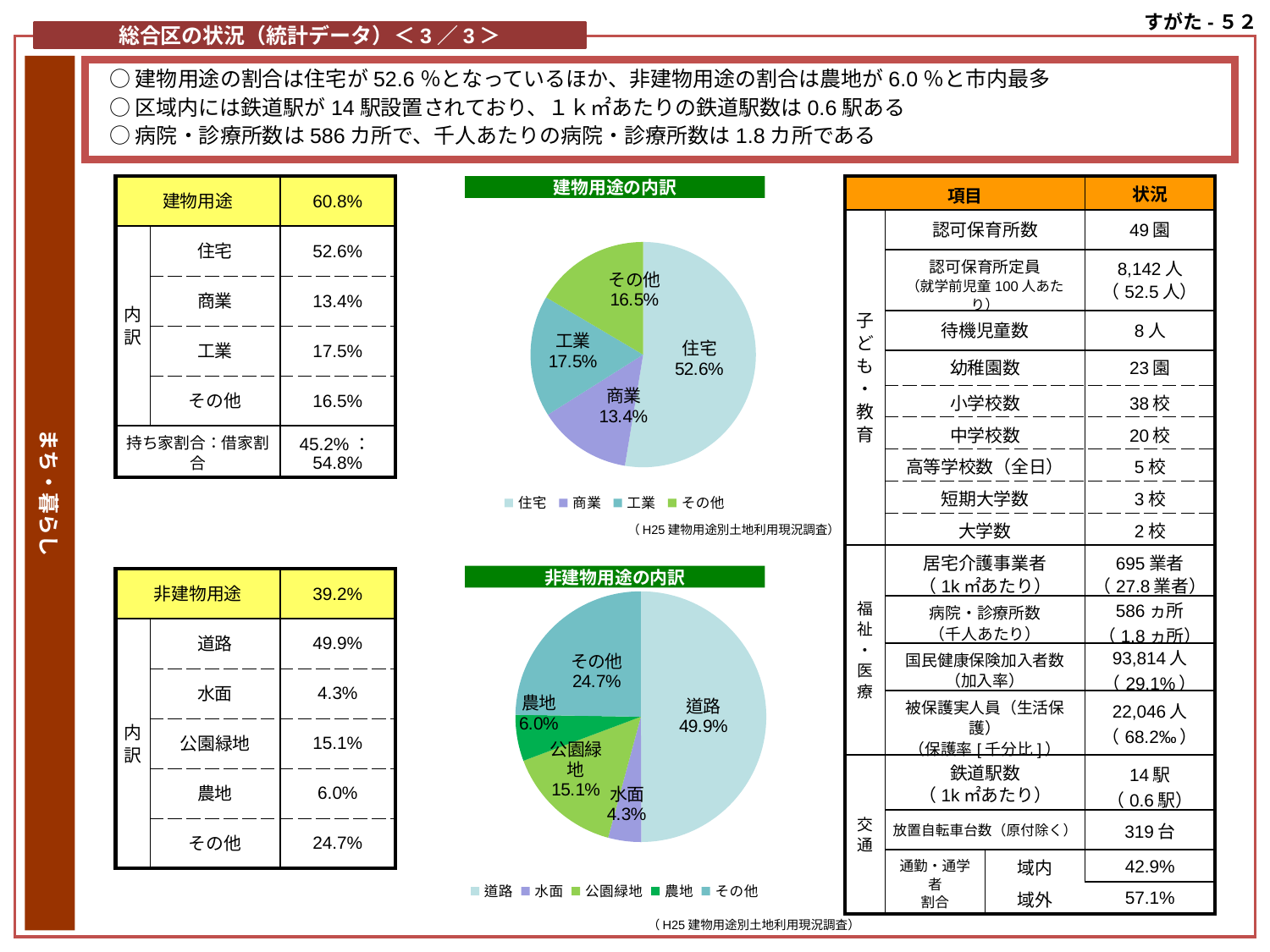

すがた-５２
総合区の状況（統計データ）＜3／3＞

まち・暮らし

○建物用途の割合は住宅が52.6％となっているほか、非建物用途の割合は農地が6.0％と市内最多
○区域内には鉄道駅が14駅設置されており、１ｋ㎡あたりの鉄道駅数は0.6駅ある
○病院・診療所数は586カ所で、千人あたりの病院・診療所数は1.8カ所である
| 建物用途 |  | 60.8% |
| --- | --- | --- |
| 内訳 | 住宅 | 52.6% |
|  | 商業 | 13.4% |
|  | 工業 | 17.5% |
|  | その他 | 16.5% |
| 持ち家割合：借家割合 |  | 45.2%：54.8% |
建物用途の内訳
| 項目 |  |  | 状況 |
| --- | --- | --- | --- |
| 子ども・教育 | 認可保育所数 |  | 49園 |
|  | 認可保育所定員 （就学前児童100人あたり） |  | 8,142人 （52.5人） |
|  | 待機児童数 |  | 8人 |
|  | 幼稚園数 |  | 23園 |
|  | 小学校数 |  | 38校 |
|  | 中学校数 |  | 20校 |
|  | 高等学校数（全日） |  | 5校 |
|  | 短期大学数 |  | 3校 |
|  | 大学数 |  | 2校 |
| 福祉・医療 | 居宅介護事業者 （1k㎡あたり） |  | 695業者 （27.8業者） |
|  | 病院・診療所数 （千人あたり） |  | 586ヵ所 （1.8ヵ所） |
|  | 国民健康保険加入者数 （加入率） |  | 93,814人 （29.1%） |
|  | 被保護実人員（生活保護） （保護率[千分比]） |  | 22,046人 （68.2‰） |
| 交通 | 鉄道駅数 （1k㎡あたり） |  | 14駅 （0.6駅） |
|  | 放置自転車台数（原付除く） |  | 319台 |
|  | 通勤・通学者 割合 | 域内 | 42.9% |
|  |  | 域外 | 57.1% |

### Chart

| Category | 建物利用率 |
|---|---|
| 住宅 | 0.5259552518337977 |
| 商業 | 0.1344276173209969 |
| 工業 | 0.1745096430357589 |
| その他 | 0.16510748780945406 |
（H25建物用途別土地利用現況調査）
非建物用途の内訳
| 非建物用途 |  | 39.2% |
| --- | --- | --- |
| 内訳 | 道路 | 49.9% |
|  | 水面 | 4.3% |
|  | 公園緑地 | 15.1% |
|  | 農地 | 6.0% |
|  | その他 | 24.7% |

### Chart

| Category | 非建物用途 |
|---|---|
| 道路 | 0.4990000000000039 |
| 水面 | 0.042702404874704086 |
| 公園緑地 | 0.1506395982102299 |
| 農地 | 0.05966062515694502 |
| その他 | 0.24737575441306475 |
（H25建物用途別土地利用現況調査）